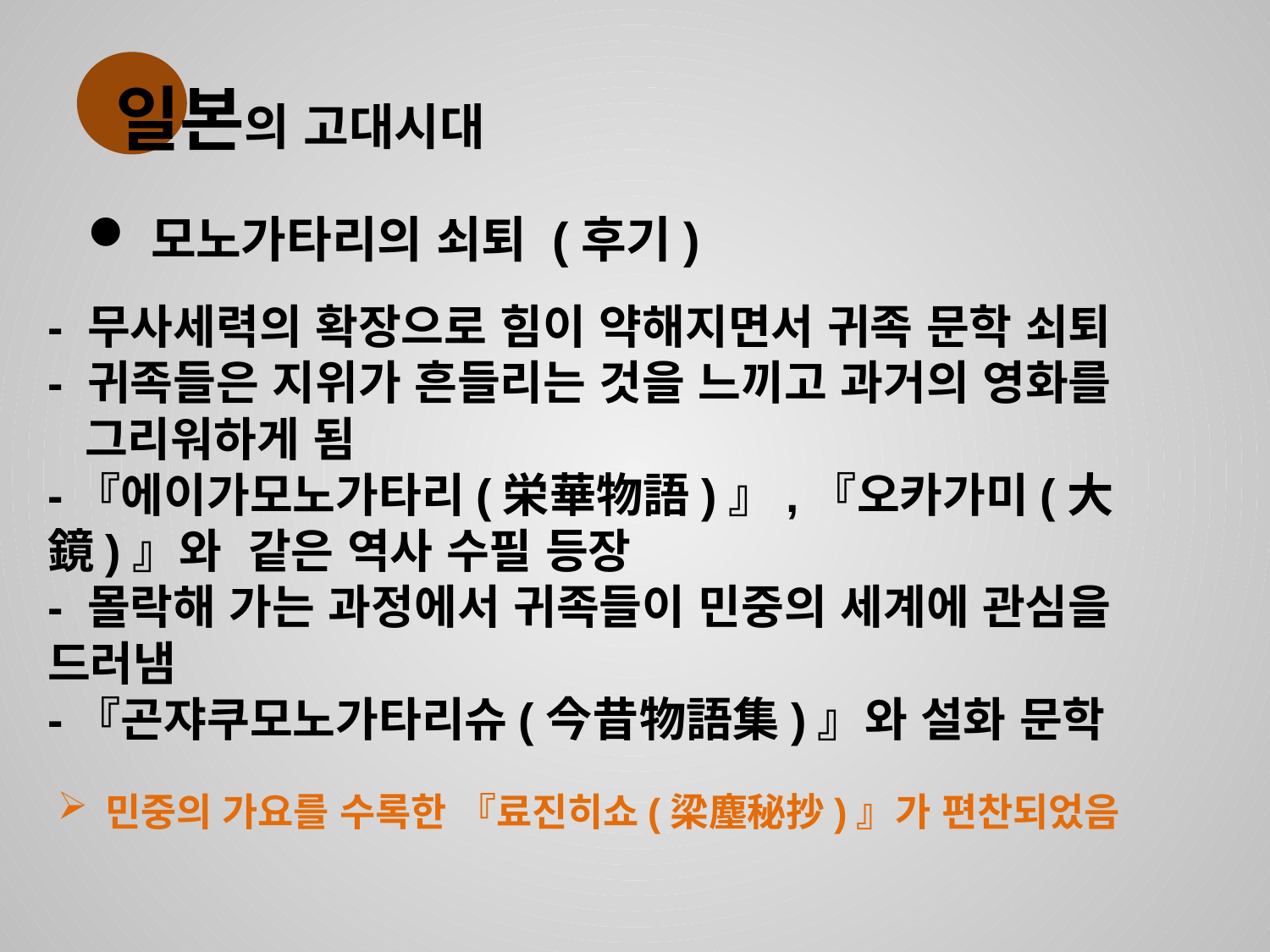

일본의 고대시대
모노가타리의 쇠퇴 (후기)
- 무사세력의 확장으로 힘이 약해지면서 귀족 문학 쇠퇴
- 귀족들은 지위가 흔들리는 것을 느끼고 과거의 영화를
  그리워하게 됨
-『에이가모노가타리(栄華物語)』,『오카가미(大鏡)』와  같은 역사 수필 등장
- 몰락해 가는 과정에서 귀족들이 민중의 세계에 관심을 드러냄
-『곤쟈쿠모노가타리슈(今昔物語集)』와 설화 문학

민중의 가요를 수록한 『료진히쇼(梁塵秘抄)』가 편찬되었음